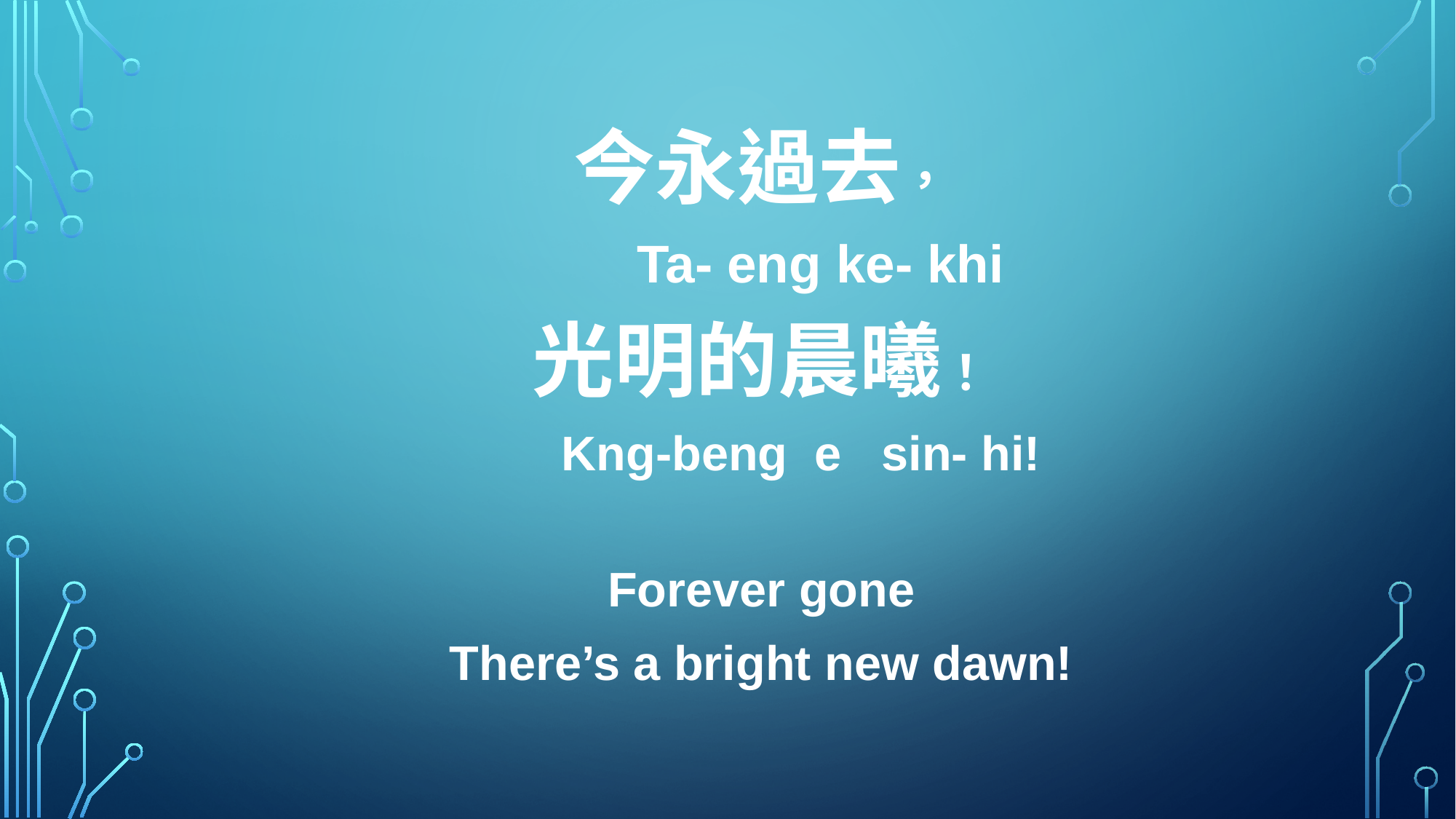

今永過去，
                 Ta- eng ke- khi
光明的晨曦！
             Kng-beng  e   sin- hi!

Forever gone
There’s a bright new dawn!